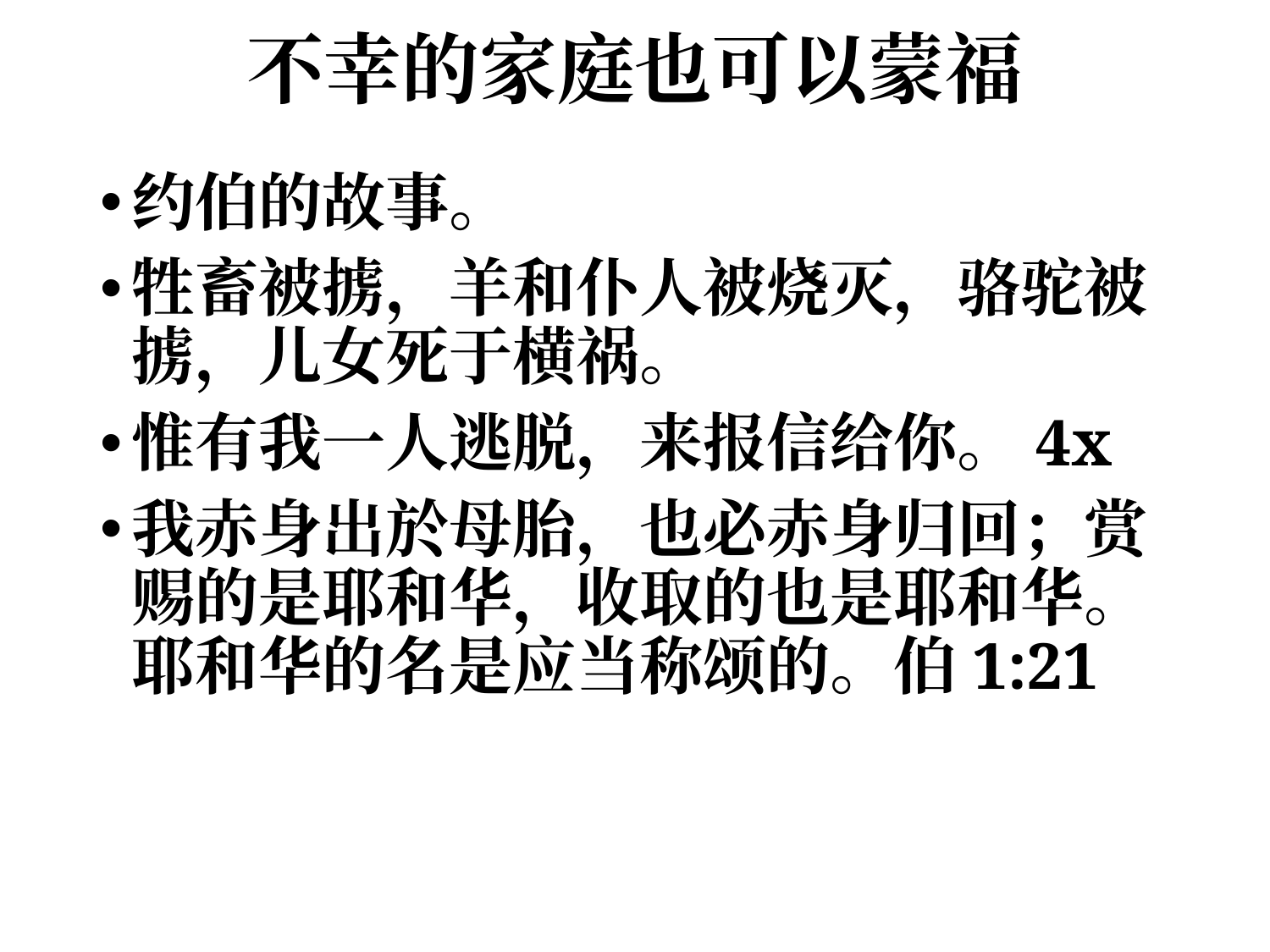

# 不幸的家庭也可以蒙福
约伯的故事。
牲畜被掳，羊和仆人被烧灭，骆驼被掳，儿女死于横祸。
惟有我一人逃脱，来报信给你。4x
我赤身出於母胎，也必赤身归回；赏赐的是耶和华，收取的也是耶和华。耶和华的名是应当称颂的。伯1:21